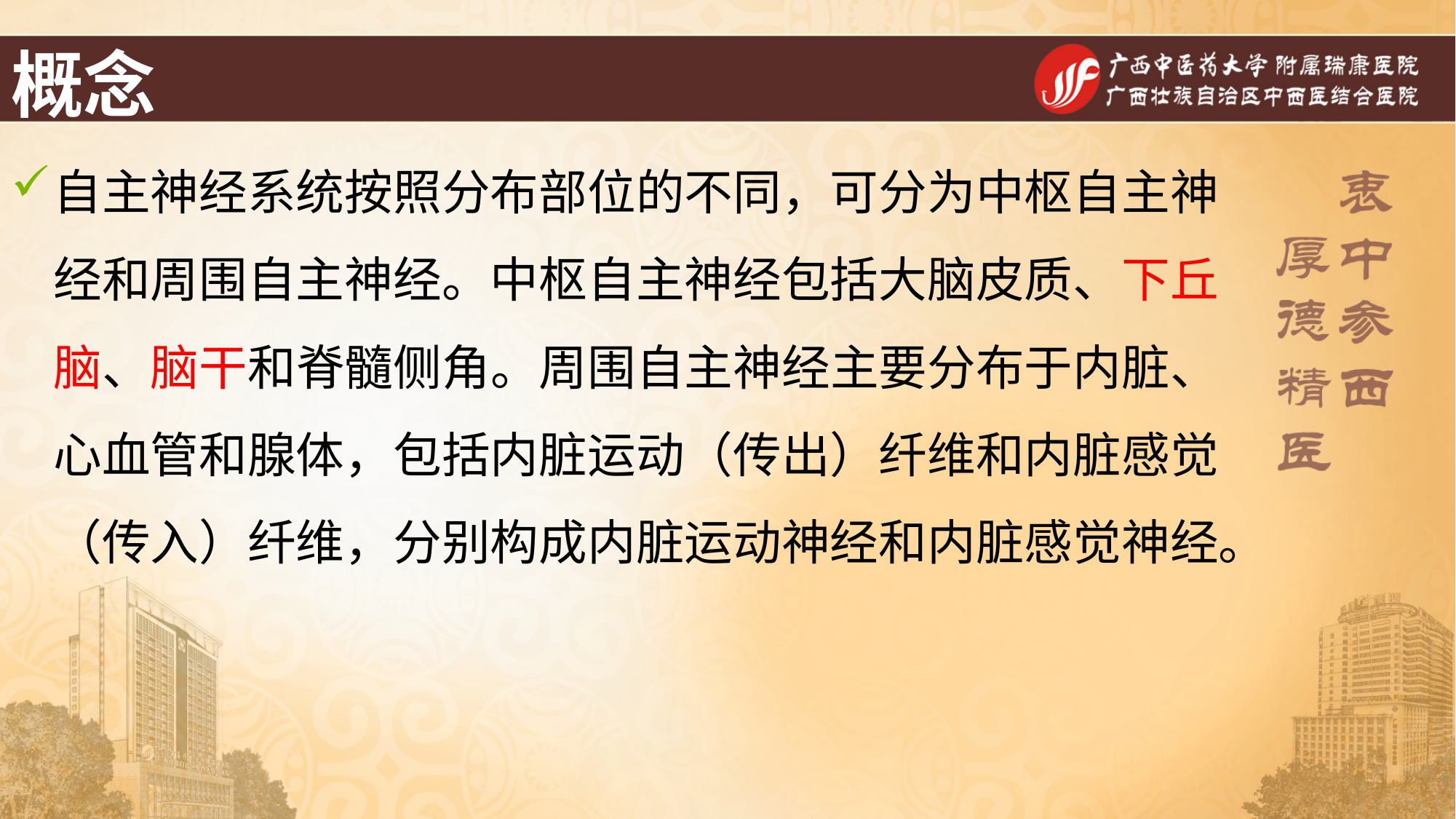

概念
自主神经系统按照分布部位的不同，可分为中枢自主神经和周围自主神经。中枢自主神经包括大脑皮质、下丘脑、脑干和脊髓侧角。周围自主神经主要分布于内脏、心血管和腺体，包括内脏运动（传出）纤维和内脏感觉（传入）纤维，分别构成内脏运动神经和内脏感觉神经。